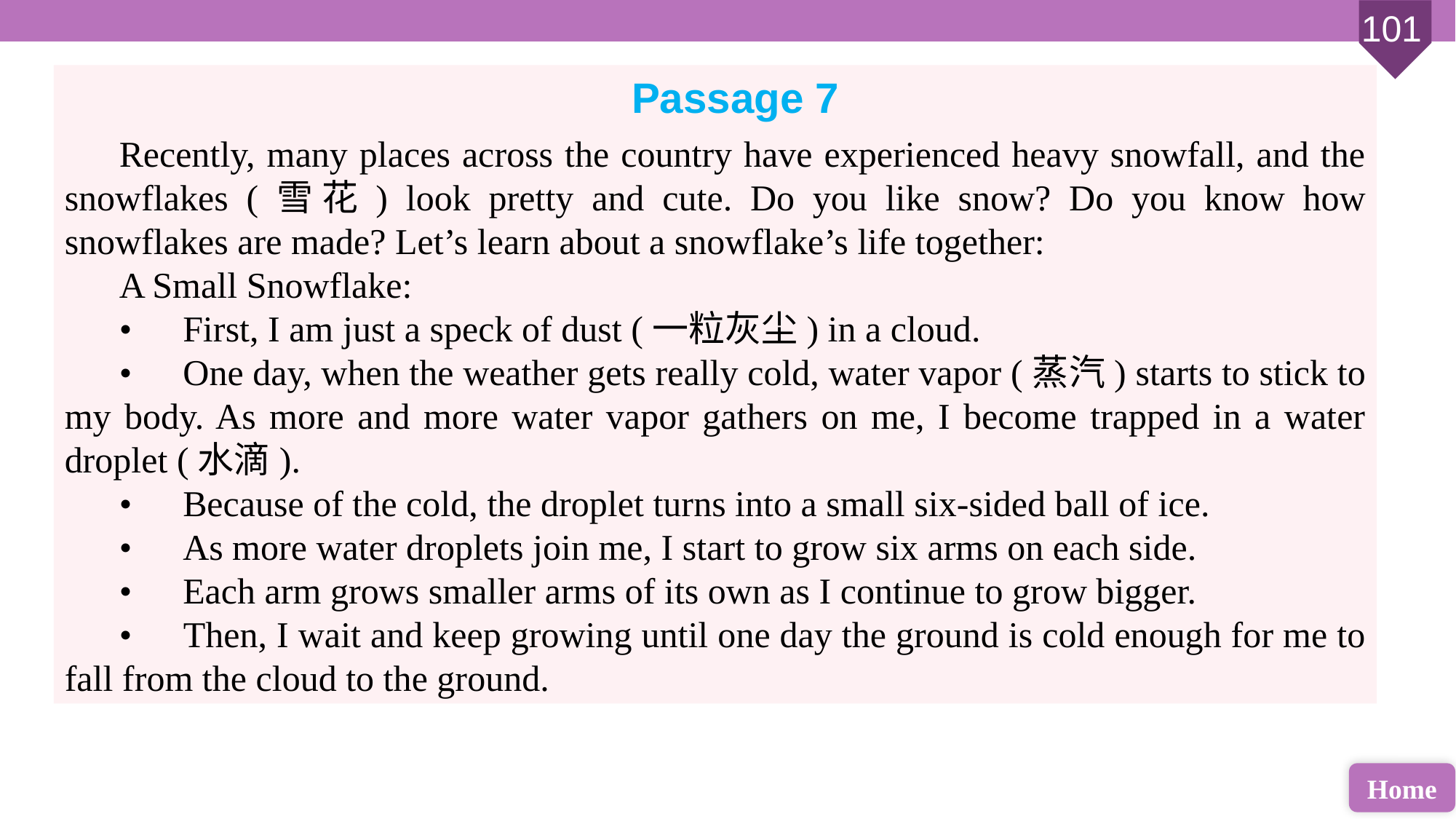

Passage 7
Recently, many places across the country have experienced heavy snowfall, and the snowflakes (雪花) look pretty and cute. Do you like snow? Do you know how snowflakes are made? Let’s learn about a snowflake’s life together:
A Small Snowflake:
•	 First, I am just a speck of dust (一粒灰尘) in a cloud.
•	 One day, when the weather gets really cold, water vapor (蒸汽) starts to stick to my body. As more and more water vapor gathers on me, I become trapped in a water droplet (水滴).
•	 Because of the cold, the droplet turns into a small six-sided ball of ice.
•	 As more water droplets join me, I start to grow six arms on each side.
•	 Each arm grows smaller arms of its own as I continue to grow bigger.
•	 Then, I wait and keep growing until one day the ground is cold enough for me to fall from the cloud to the ground.